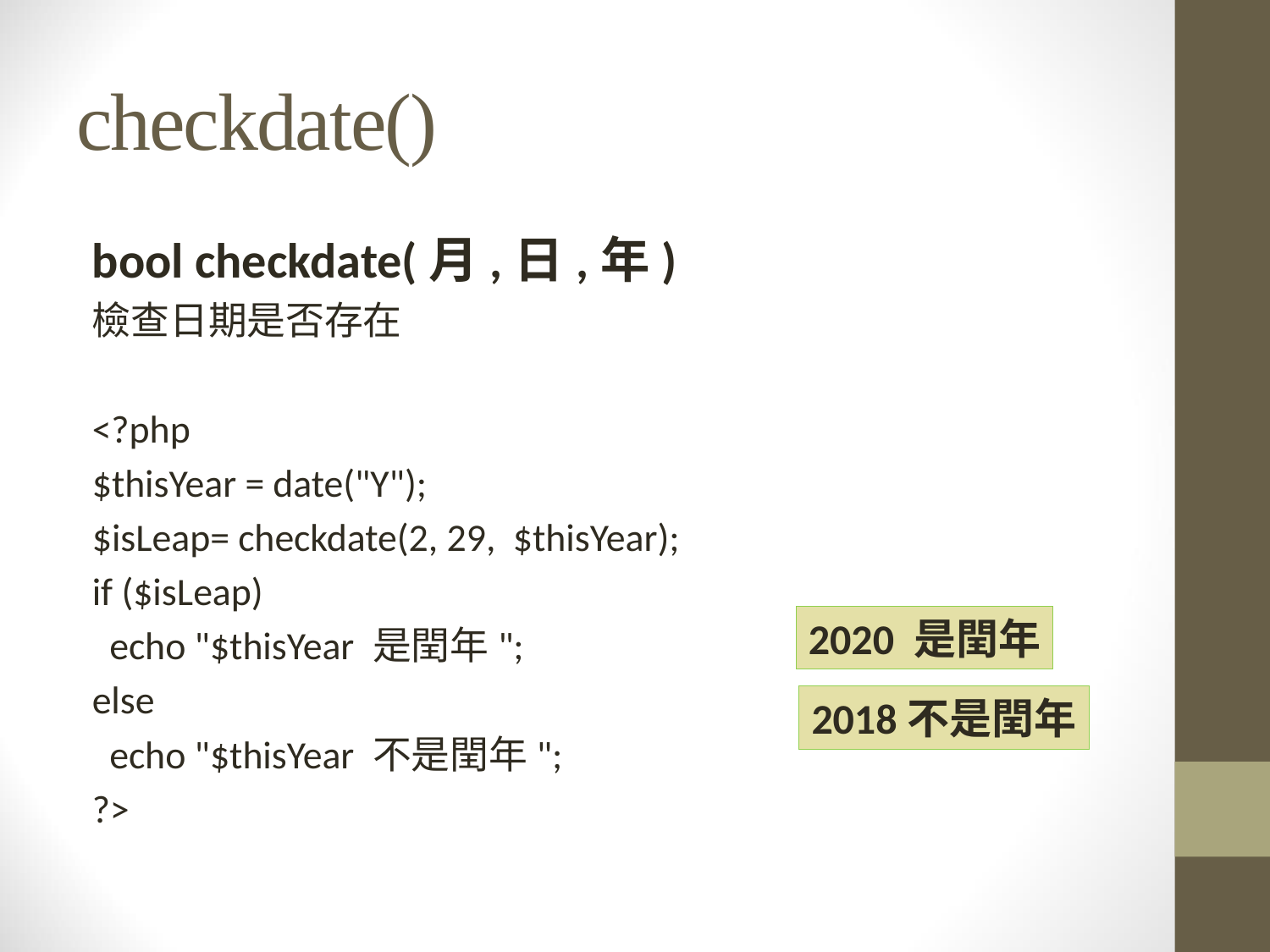

# checkdate()
bool checkdate(月,日,年)
檢查日期是否存在

<?php
$thisYear = date("Y");
$isLeap= checkdate(2, 29,  $thisYear);
if ($isLeap)
  echo "$thisYear 是閏年";
else
  echo "$thisYear 不是閏年";
?>
2020 是閏年
2018不是閏年